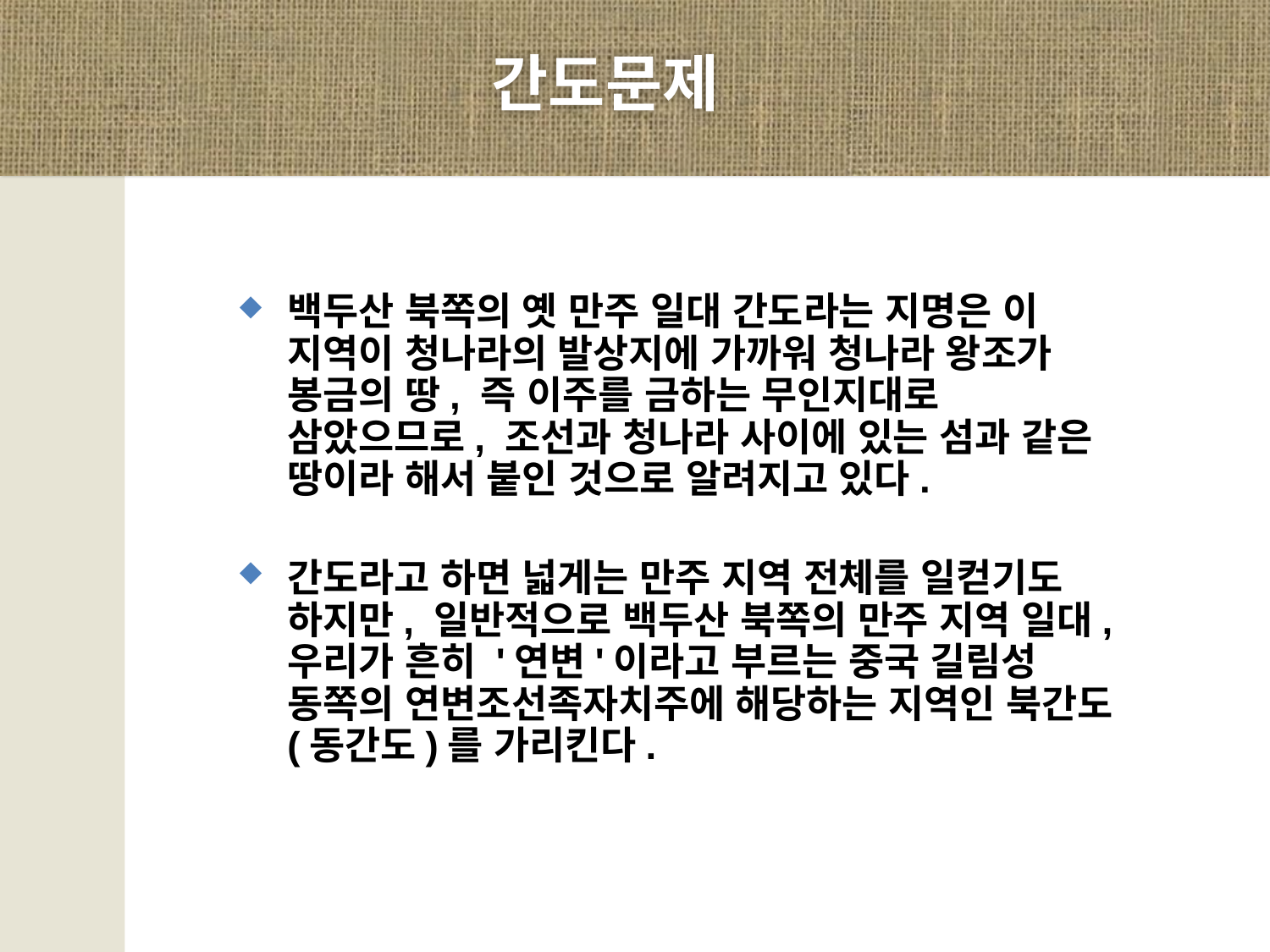

간도문제
백두산 북쪽의 옛 만주 일대 간도라는 지명은 이 지역이 청나라의 발상지에 가까워 청나라 왕조가 봉금의 땅, 즉 이주를 금하는 무인지대로 삼았으므로, 조선과 청나라 사이에 있는 섬과 같은 땅이라 해서 붙인 것으로 알려지고 있다.

간도라고 하면 넓게는 만주 지역 전체를 일컫기도 하지만, 일반적으로 백두산 북쪽의 만주 지역 일대, 우리가 흔히 '연변'이라고 부르는 중국 길림성 동쪽의 연변조선족자치주에 해당하는 지역인 북간도(동간도)를 가리킨다.